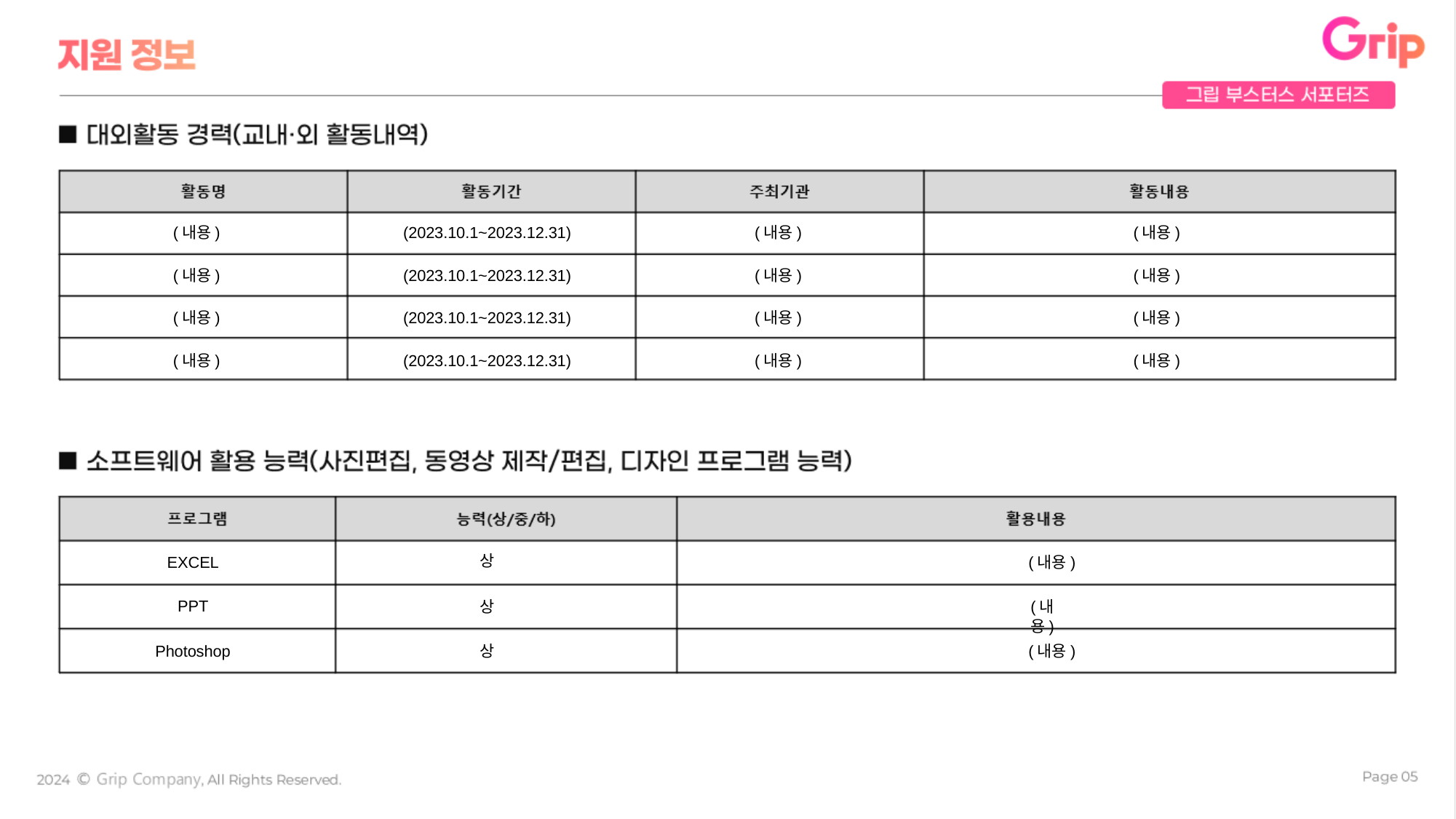

(내용)
(2023.10.1~2023.12.31)
(내용)
(내용)
(내용)
(2023.10.1~2023.12.31)
(내용)
(내용)
(내용)
(2023.10.1~2023.12.31)
(내용)
(내용)
(내용)
(2023.10.1~2023.12.31)
(내용)
(내용)
상
EXCEL
(내용)
PPT
상
(내용)
(내용)
Photoshop
상